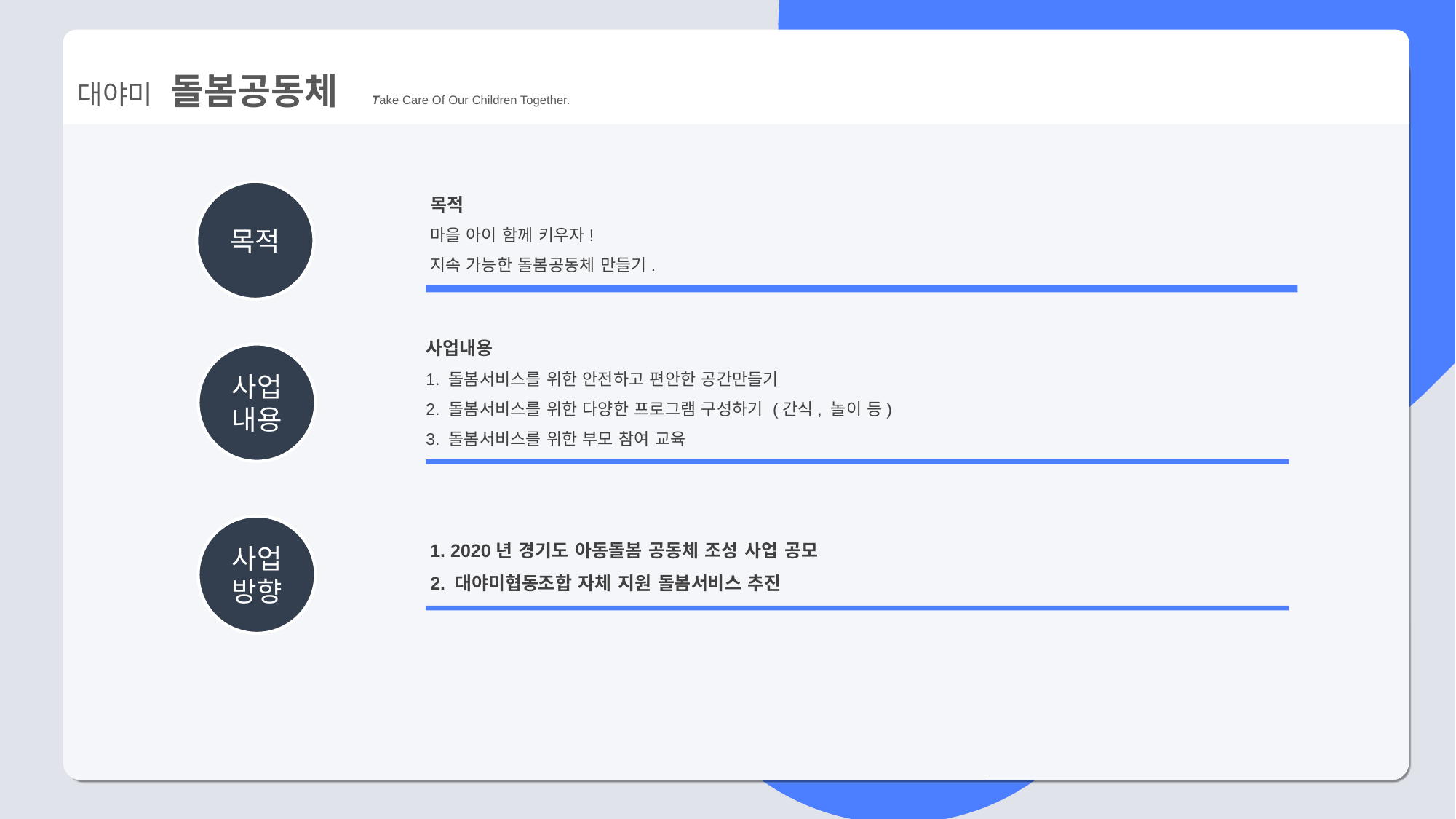

대야미  돌봄공동체  Take Care Of Our Children Together.

목적
마을 아이 함께 키우자!
지속 가능한 돌봄공동체 만들기.
목적

사업내용
1. 돌봄서비스를 위한 안전하고 편안한 공간만들기
2. 돌봄서비스를 위한 다양한 프로그램 구성하기 (간식, 놀이 등)
3. 돌봄서비스를 위한 부모 참여 교육
사업내용

사업방향
1. 2020년 경기도 아동돌봄 공동체 조성 사업 공모
2. 대야미협동조합 자체 지원 돌봄서비스 추진